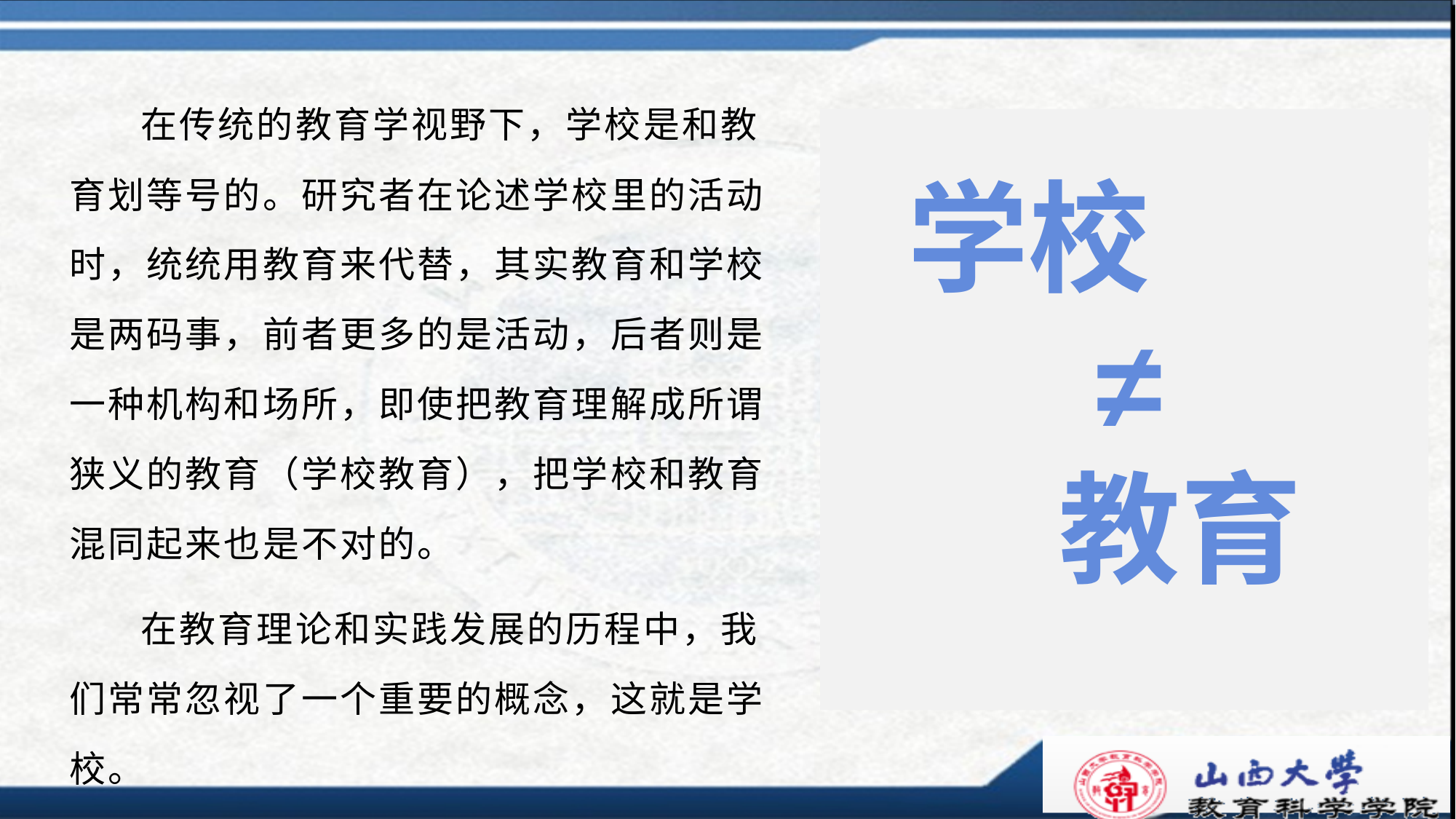

在传统的教育学视野下，学校是和教育划等号的。研究者在论述学校里的活动时，统统用教育来代替，其实教育和学校是两码事，前者更多的是活动，后者则是一种机构和场所，即使把教育理解成所谓狭义的教育（学校教育），把学校和教育混同起来也是不对的。
      在教育理论和实践发展的历程中，我们常常忽视了一个重要的概念，这就是学校。

学校
      ≠
          教育